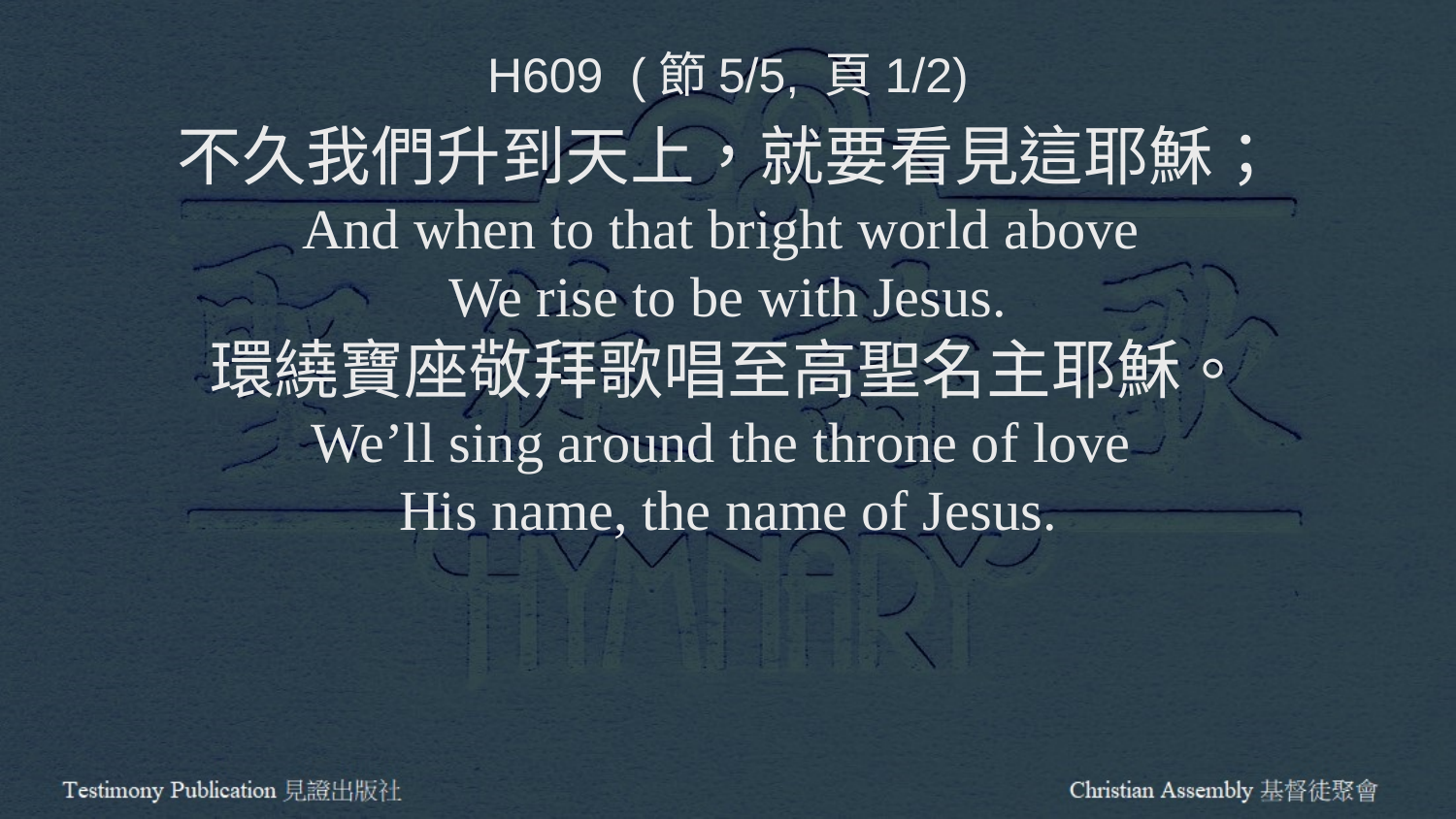

H609  (節5/5, 頁1/2)
不久我們升到天上，就要看見這耶穌；
And when to that bright world above
We rise to be with Jesus.
環繞寶座敬拜歌唱至高聖名主耶穌。
We’ll sing around the throne of love
His name, the name of Jesus.